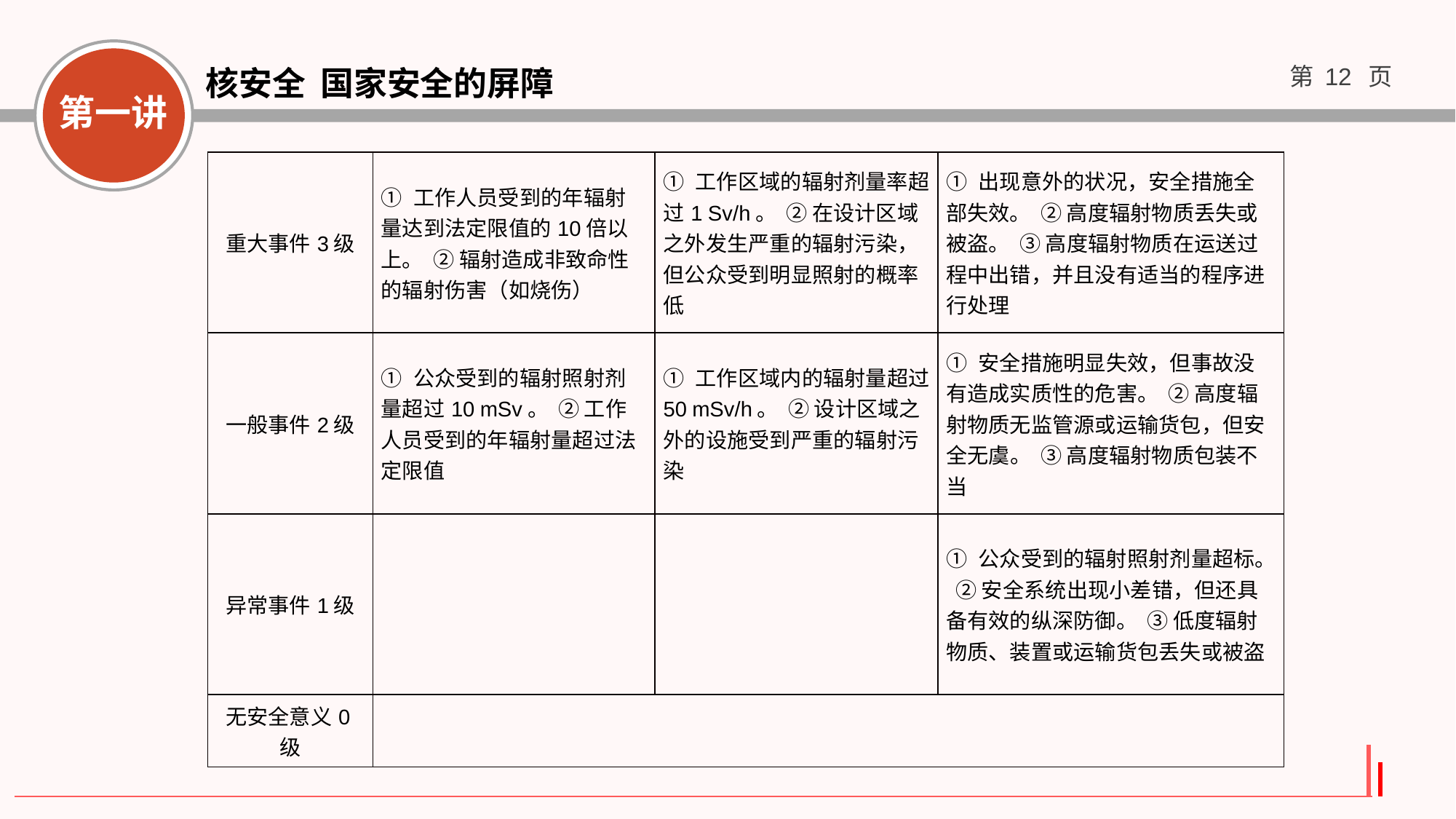

| 重大事件3级 | ① 工作人员受到的年辐射量达到法定限值的10倍以上。 ② 辐射造成非致命性的辐射伤害（如烧伤） | ① 工作区域的辐射剂量率超过1 Sv/h。 ② 在设计区域之外发生严重的辐射污染，但公众受到明显照射的概率低 | ① 出现意外的状况，安全措施全部失效。 ② 高度辐射物质丢失或被盗。 ③ 高度辐射物质在运送过程中出错，并且没有适当的程序进行处理 |
| --- | --- | --- | --- |
| 一般事件2级 | ① 公众受到的辐射照射剂量超过10 mSv。 ② 工作人员受到的年辐射量超过法定限值 | ① 工作区域内的辐射量超过50 mSv/h。 ② 设计区域之外的设施受到严重的辐射污染 | ① 安全措施明显失效，但事故没有造成实质性的危害。 ② 高度辐射物质无监管源或运输货包，但安全无虞。 ③ 高度辐射物质包装不当 |
| 异常事件1级 |  |  | ① 公众受到的辐射照射剂量超标。 ② 安全系统出现小差错，但还具备有效的纵深防御。 ③ 低度辐射物质、装置或运输货包丢失或被盗 |
| 无安全意义0级 |  |  |  |